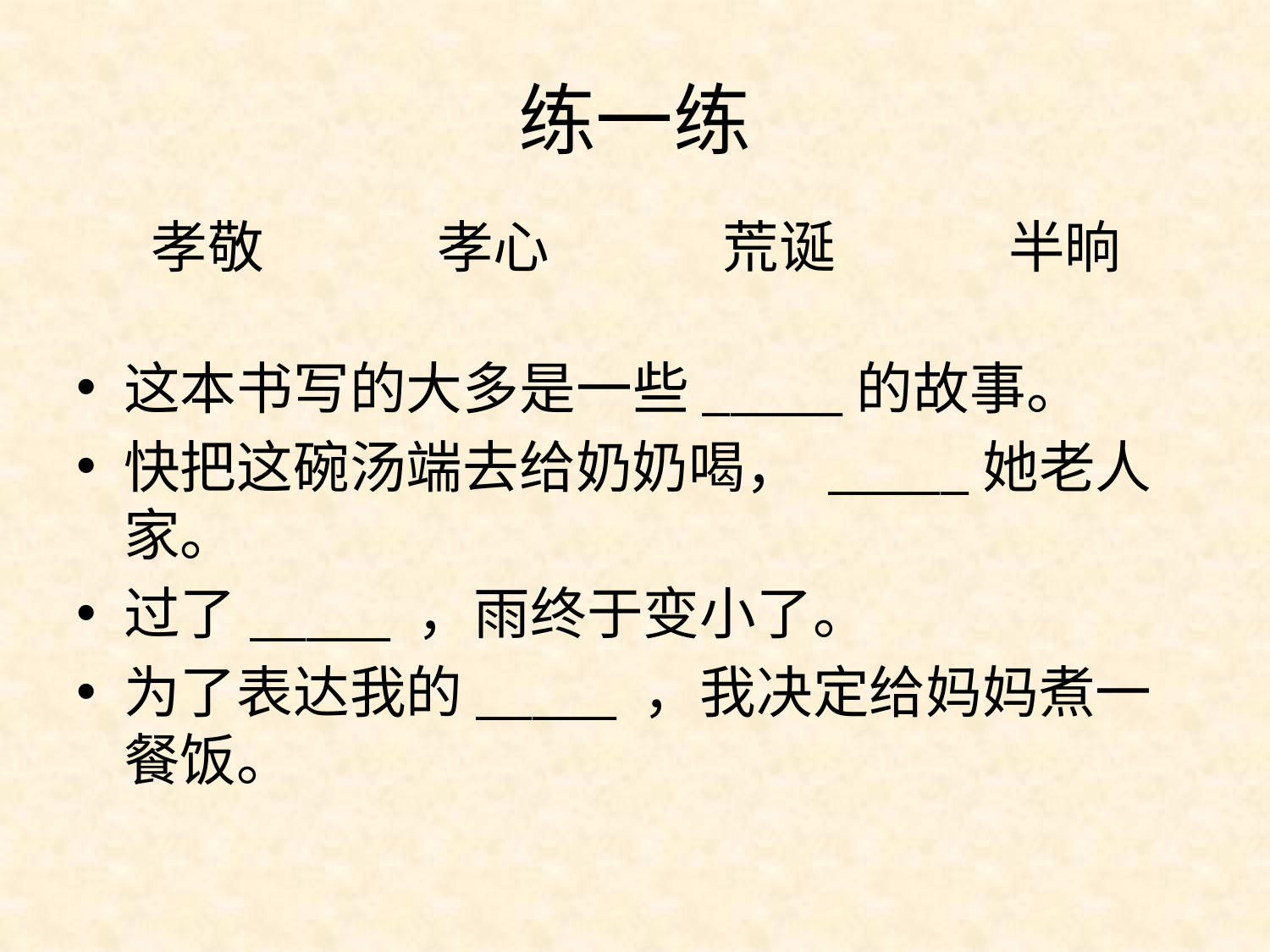

# 练一练
| 孝敬 | 孝心 | 荒诞 | 半晌 |
| --- | --- | --- | --- |
这本书写的大多是一些_____的故事。
快把这碗汤端去给奶奶喝， _____她老人家。
过了_____ ，雨终于变小了。
为了表达我的_____ ，我决定给妈妈煮一餐饭。